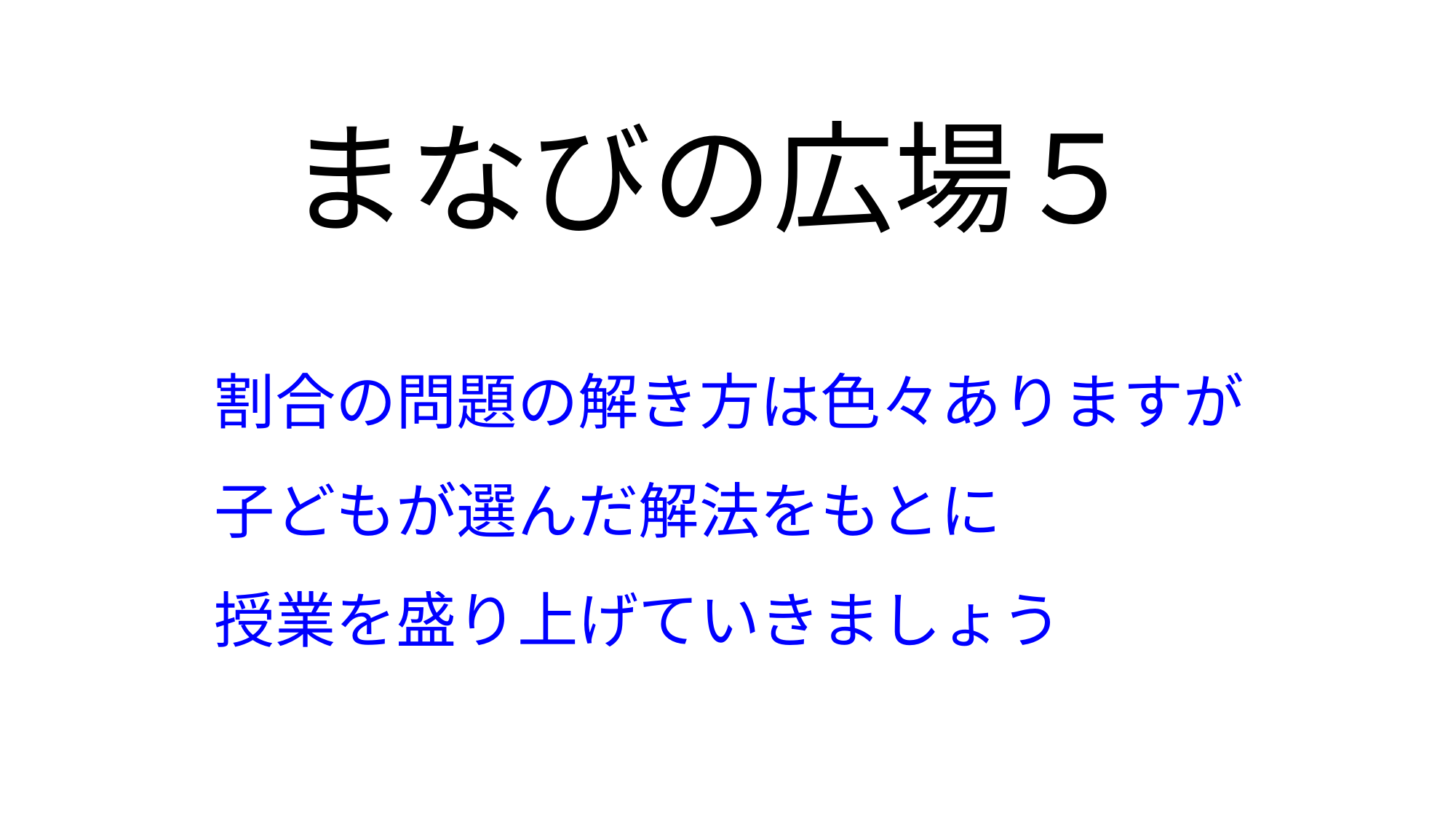

# まなびの広場５
割合の問題の解き方は色々ありますが
子どもが選んだ解法をもとに
授業を盛り上げていきましょう